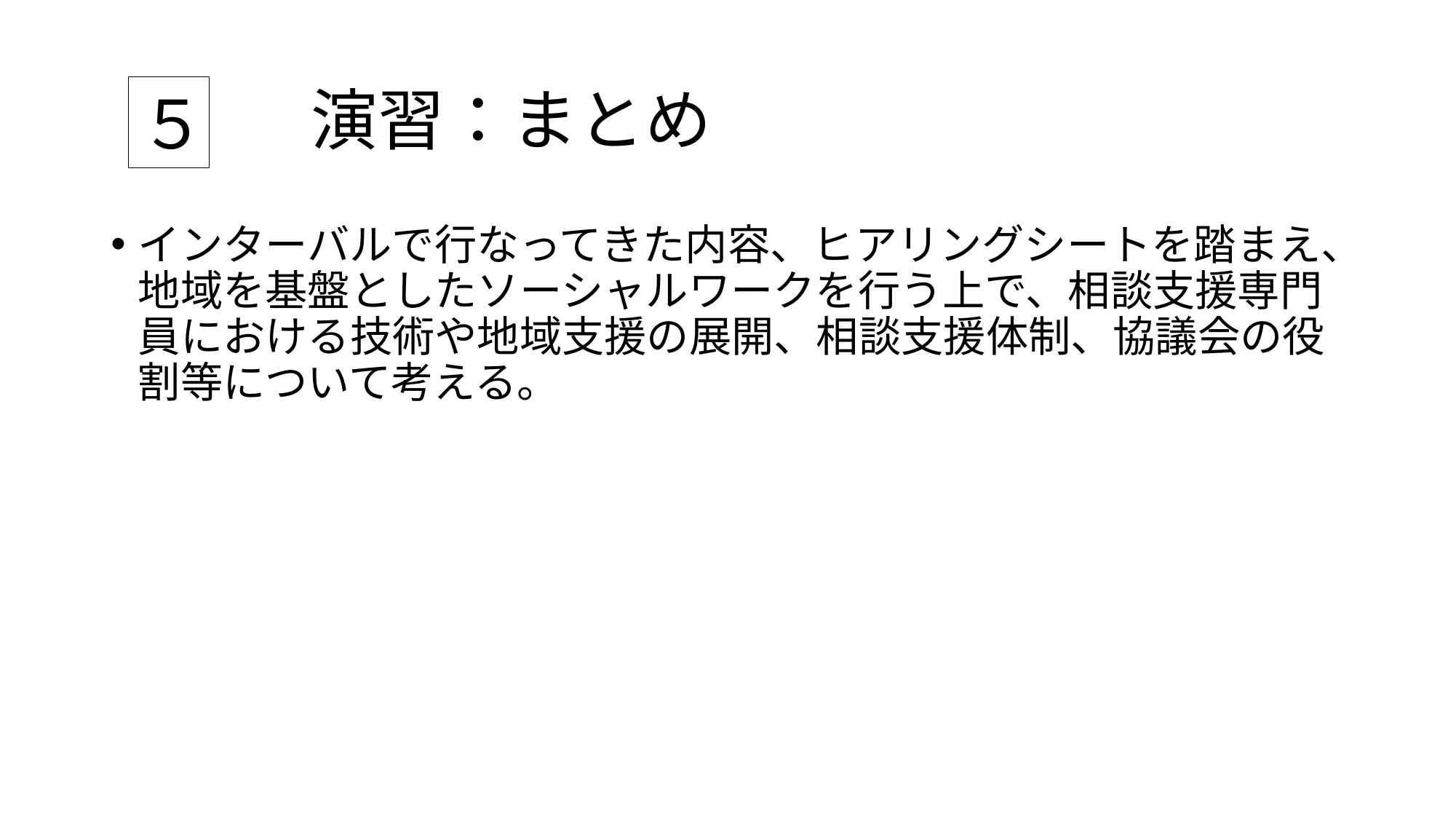

# 演習：まとめ
５
インターバルで行なってきた内容、ヒアリングシートを踏まえ、地域を基盤としたソーシャルワークを行う上で、相談支援専門員における技術や地域支援の展開、相談支援体制、協議会の役割等について考える。